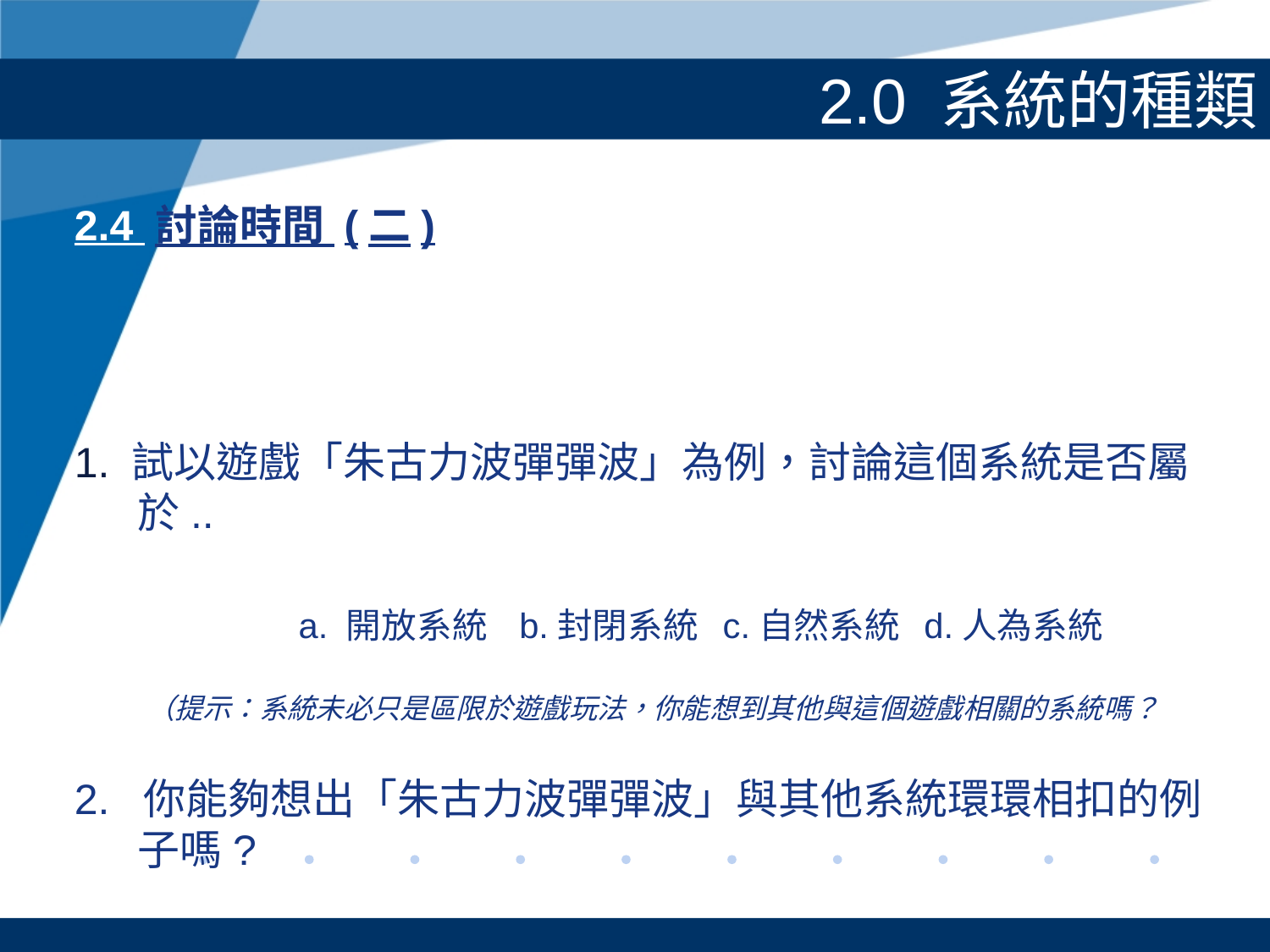

# 2.0 系統的種類
2.4 討論時間 (二)

1. 試以遊戲「朱古力波彈彈波」為例，討論這個系統是否屬於..

                       a. 開放系統   b.封閉系統  c.自然系統  d.人為系統

（提示：系統未必只是區限於遊戲玩法，你能想到其他與這個遊戲相關的系統嗎？

2.  你能夠想出「朱古力波彈彈波」與其他系統環環相扣的例子嗎?